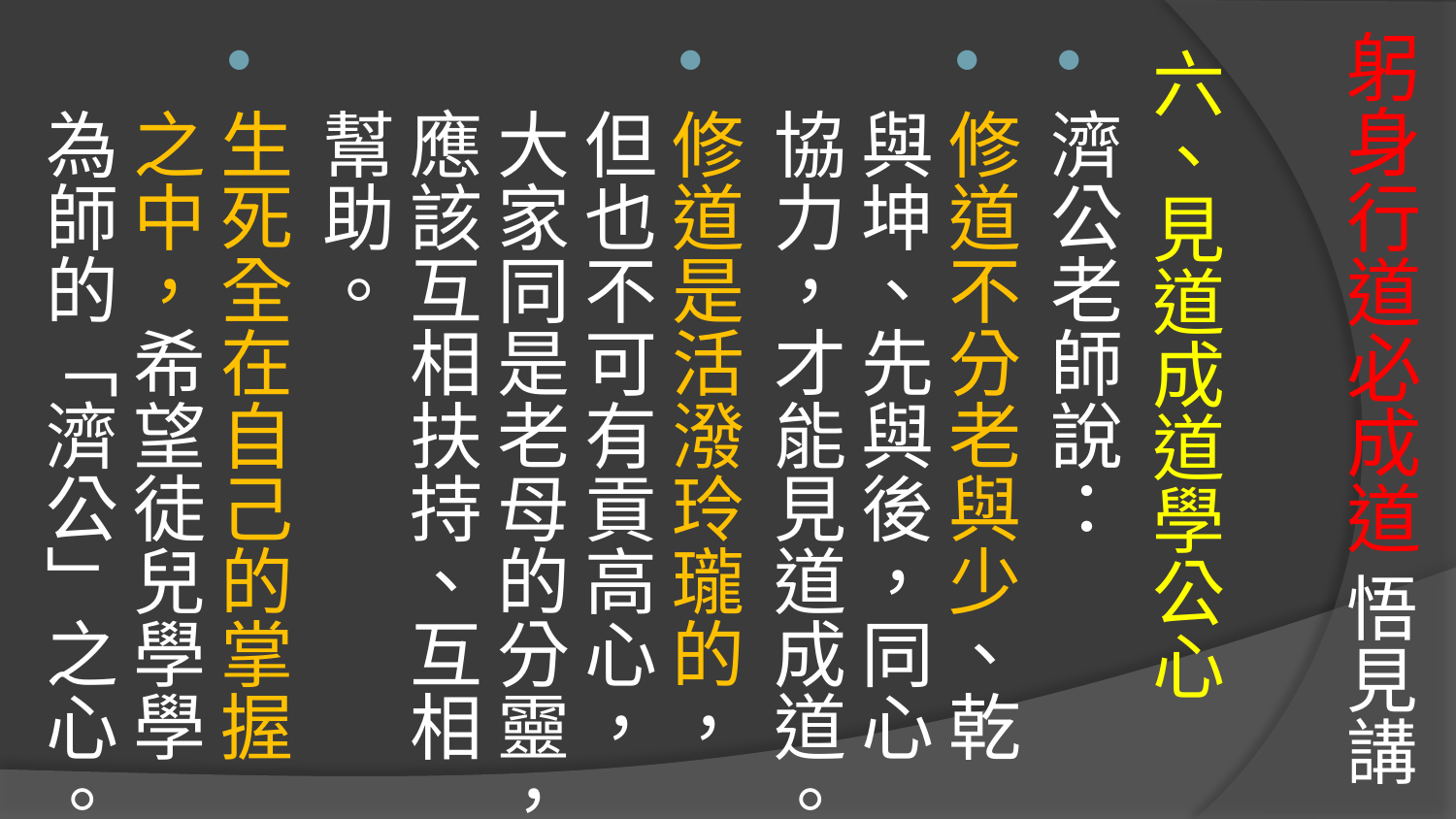

# 躬身行道必成道 悟見講
六、見道成道學公心
濟公老師說：
修道不分老與少、乾與坤、先與後，同心協力，才能見道成道。
修道是活潑玲瓏的，但也不可有貢高心，大家同是老母的分靈，應該互相扶持、互相幫助。
生死全在自己的掌握之中，希望徒兒學學為師的「濟公」之心。